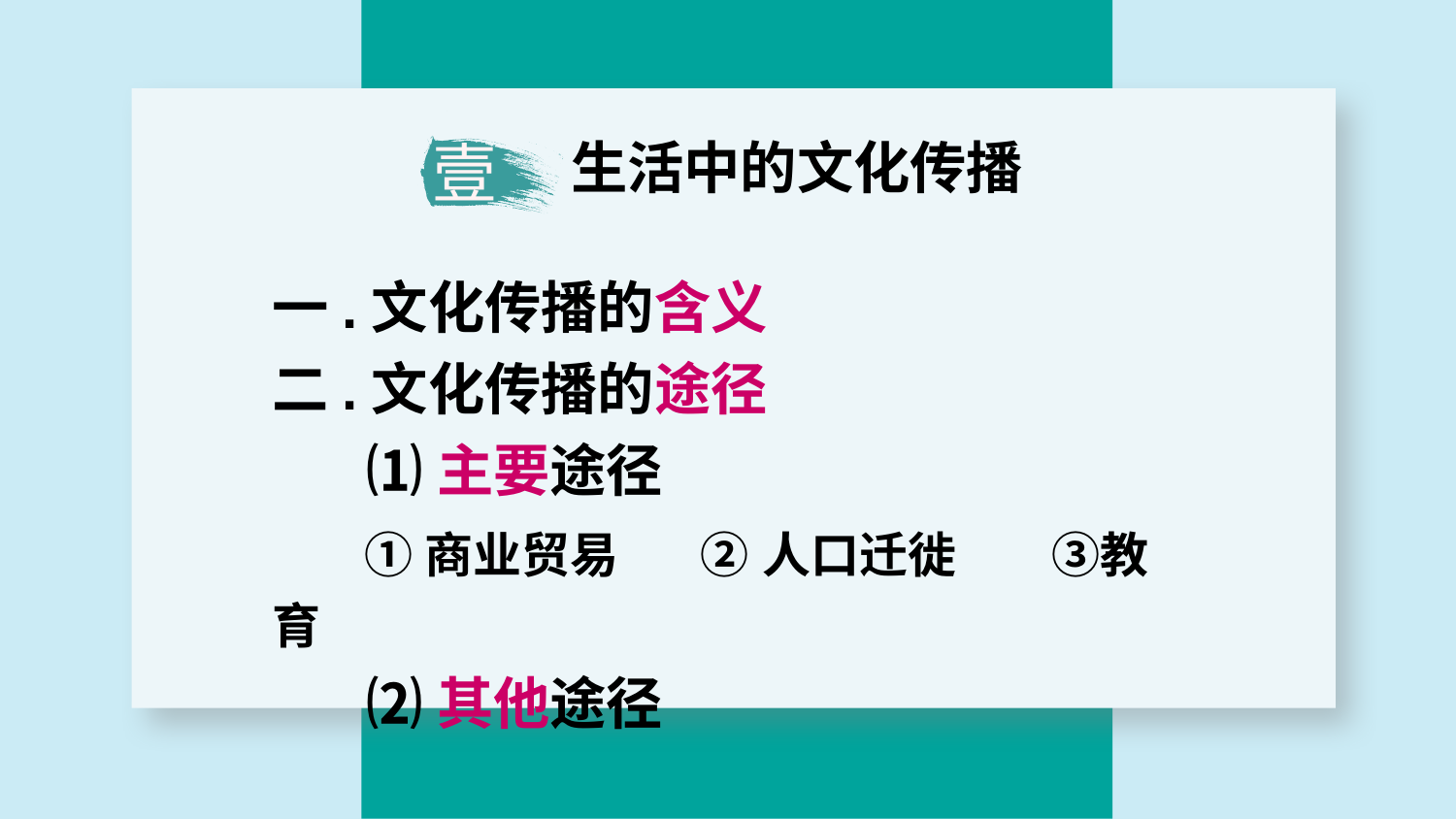

壹
   生活中的文化传播
一.文化传播的含义
二.文化传播的途径
      ⑴主要途径
      ①商业贸易      ② 人口迁徙       ③教育
      ⑵其他途径